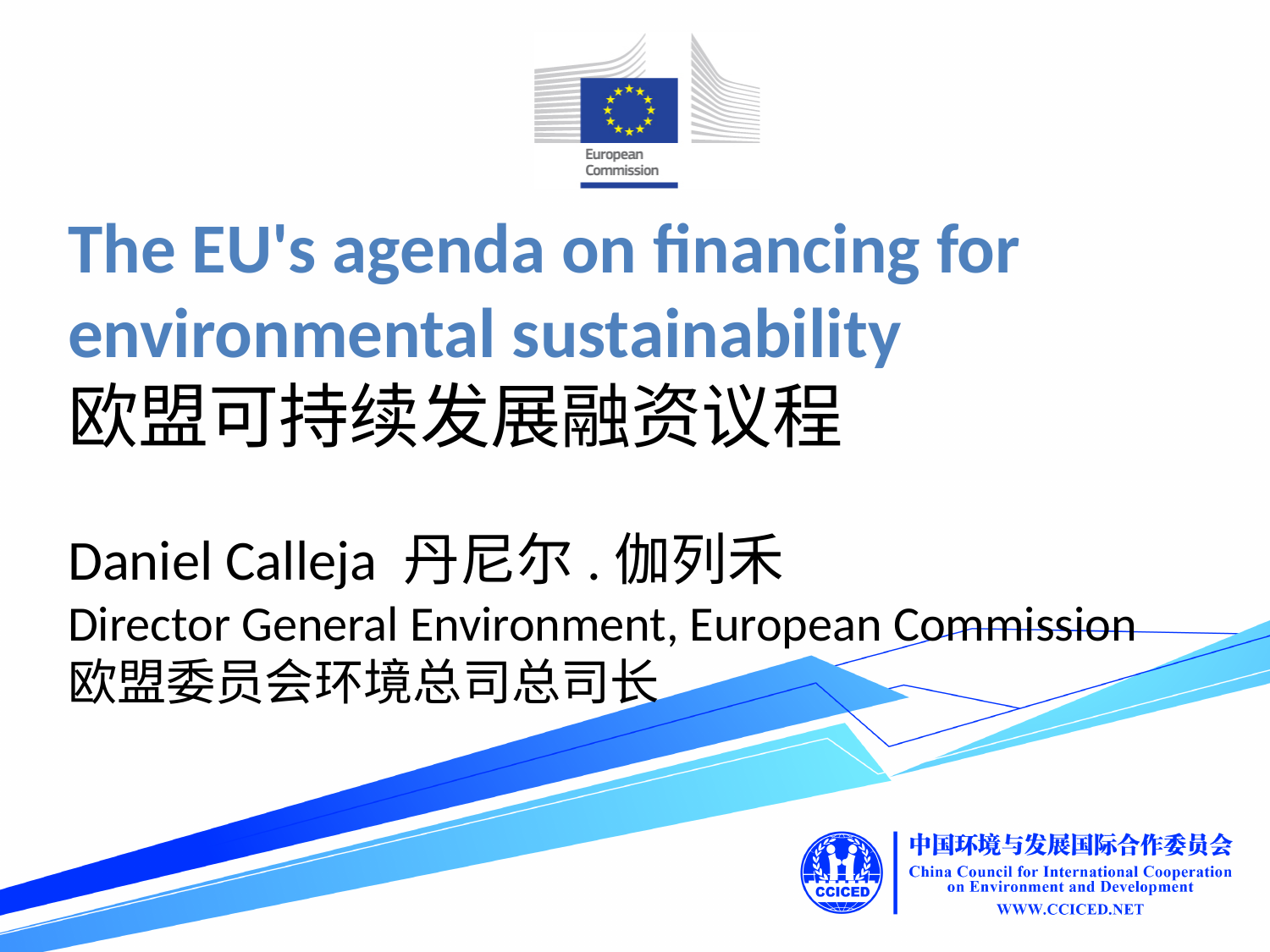

The EU's agenda on financing for environmental sustainability
欧盟可持续发展融资议程

Daniel Calleja 丹尼尔.伽列禾
Director General Environment, European Commission
欧盟委员会环境总司总司长